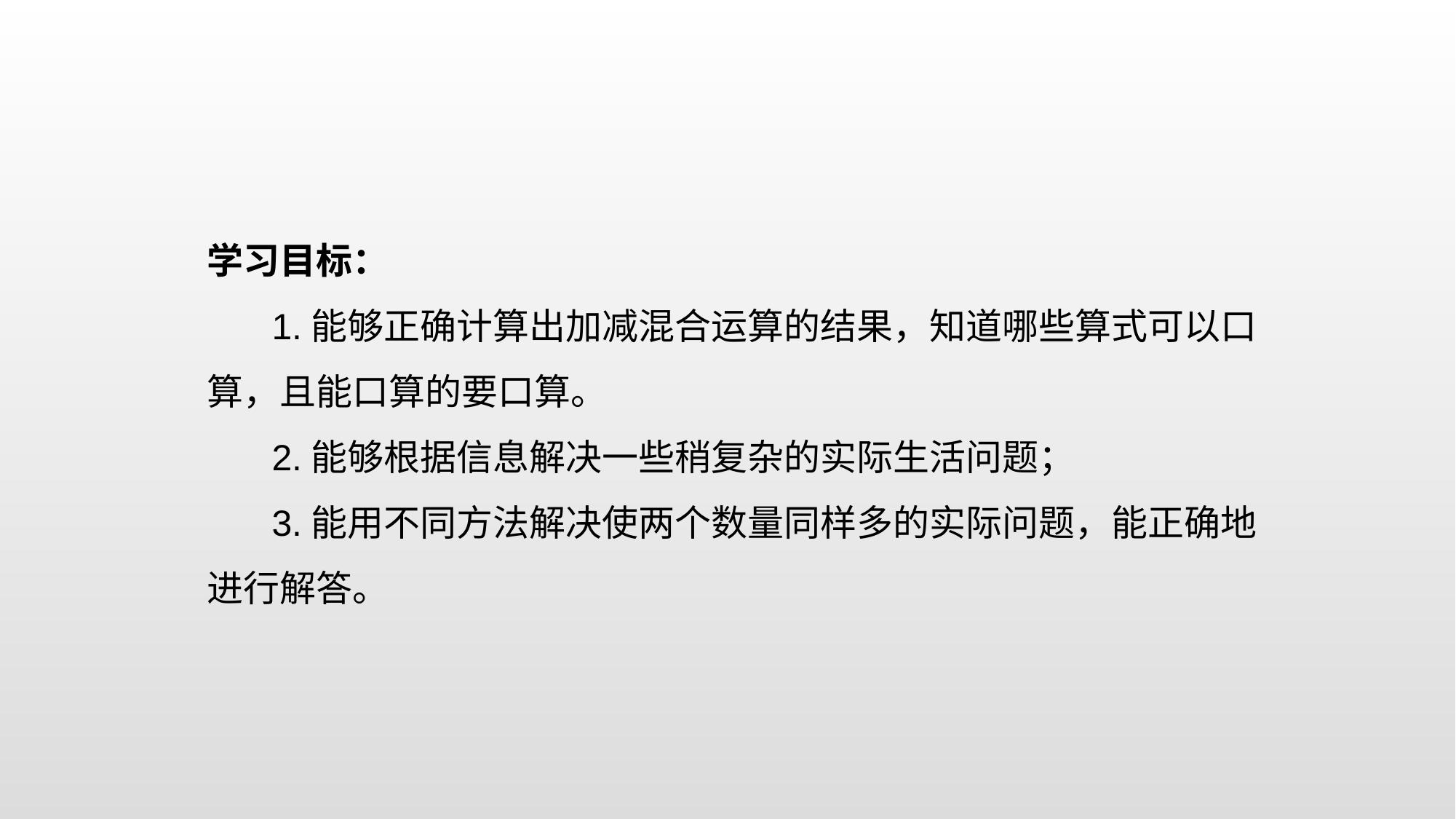

学习目标：
 1.能够正确计算出加减混合运算的结果，知道哪些算式可以口算，且能口算的要口算。
 2.能够根据信息解决一些稍复杂的实际生活问题；
 3.能用不同方法解决使两个数量同样多的实际问题，能正确地进行解答。